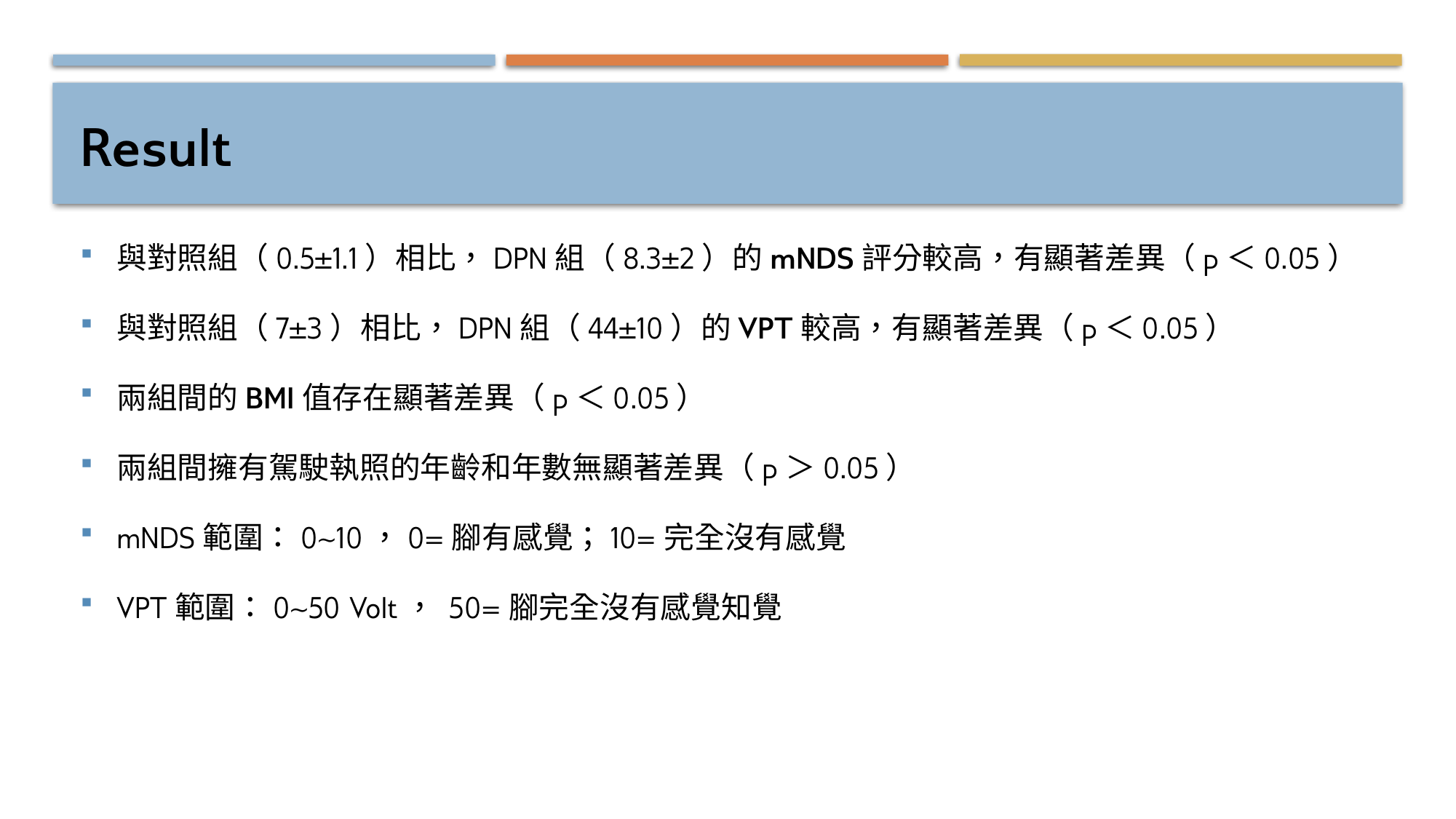

# Result
與對照組（0.5±1.1）相比，DPN組（8.3±2）的mNDS評分較高，有顯著差異（p＜0.05）
與對照組（7±3）相比，DPN組（44±10）的VPT較高，有顯著差異（p＜0.05）
兩組間的BMI值存在顯著差異（p＜0.05）
兩組間擁有駕駛執照的年齡和年數無顯著差異（p＞0.05）
mNDS範圍：0~10，0=腳有感覺；10=完全沒有感覺
VPT範圍：0~50 Volt， 50=腳完全沒有感覺知覺